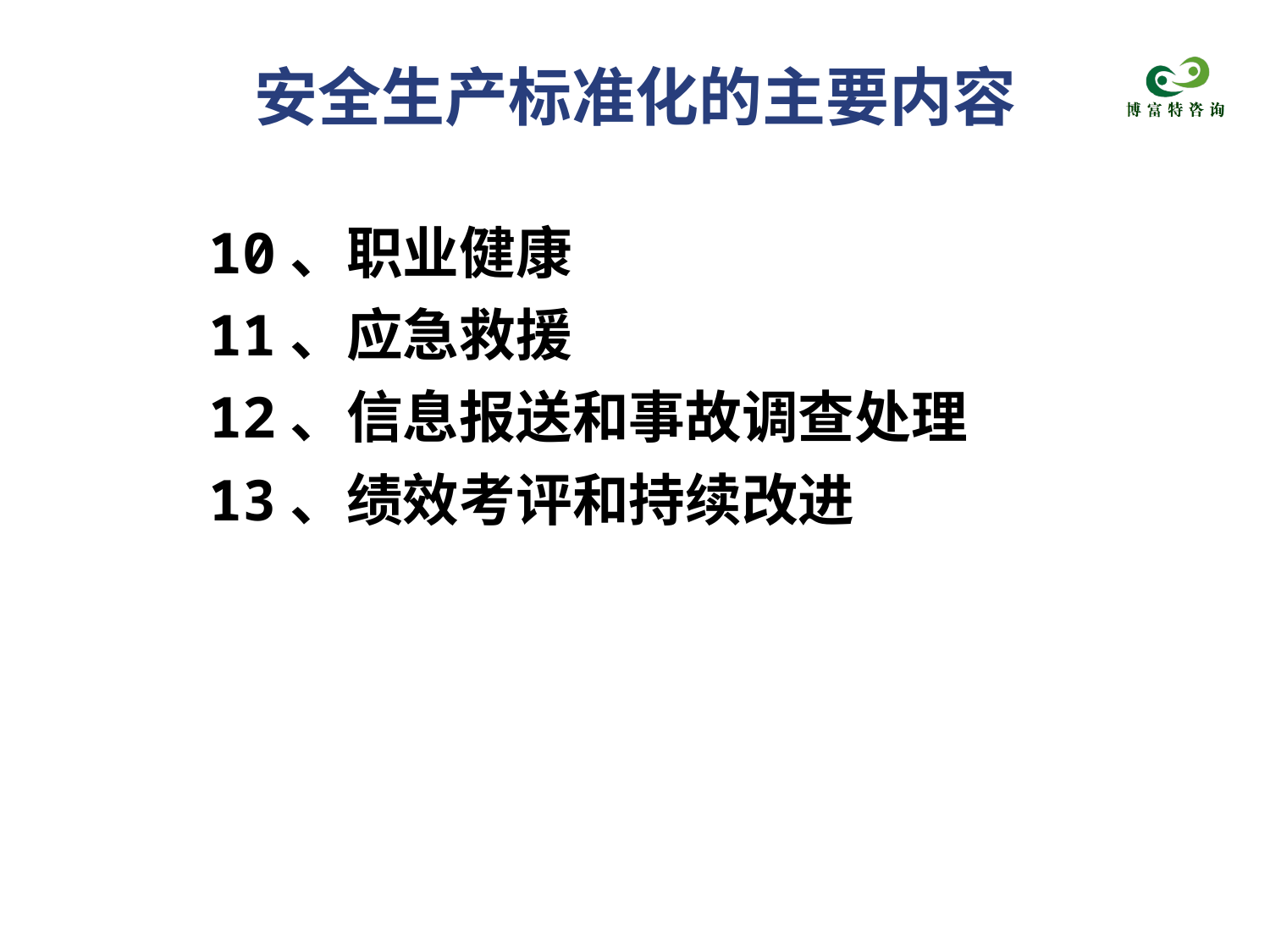

# 安全生产标准化的主要内容
10、职业健康
11、应急救援
12、信息报送和事故调查处理
13、绩效考评和持续改进